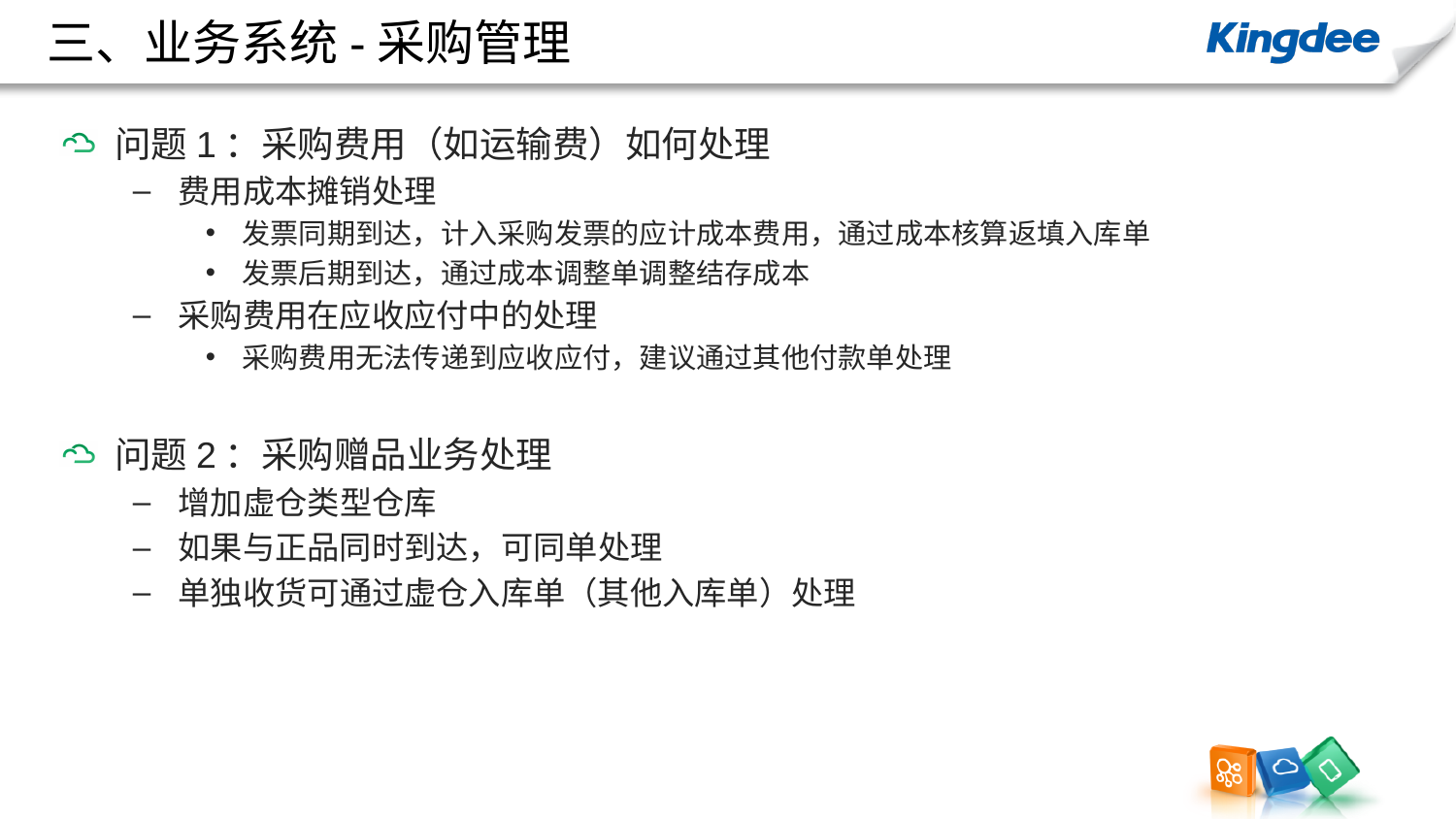

三、业务系统-采购管理
问题1：采购费用（如运输费）如何处理
费用成本摊销处理
发票同期到达，计入采购发票的应计成本费用，通过成本核算返填入库单
发票后期到达，通过成本调整单调整结存成本
采购费用在应收应付中的处理
采购费用无法传递到应收应付，建议通过其他付款单处理

问题2：采购赠品业务处理
增加虚仓类型仓库
如果与正品同时到达，可同单处理
单独收货可通过虚仓入库单（其他入库单）处理